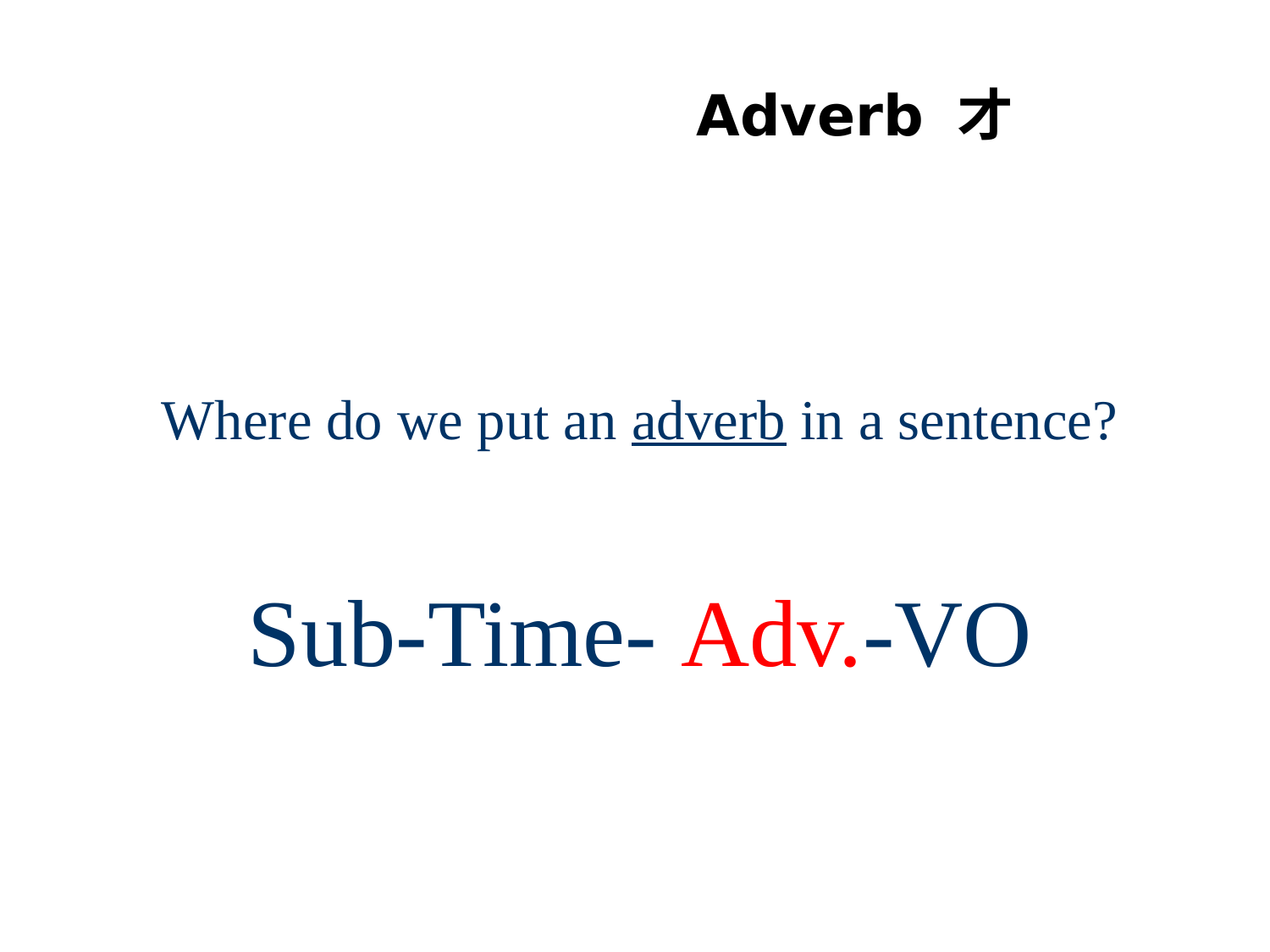

# Adverb 才
Where do we put an adverb in a sentence?
Sub-Time- Adv.-VO